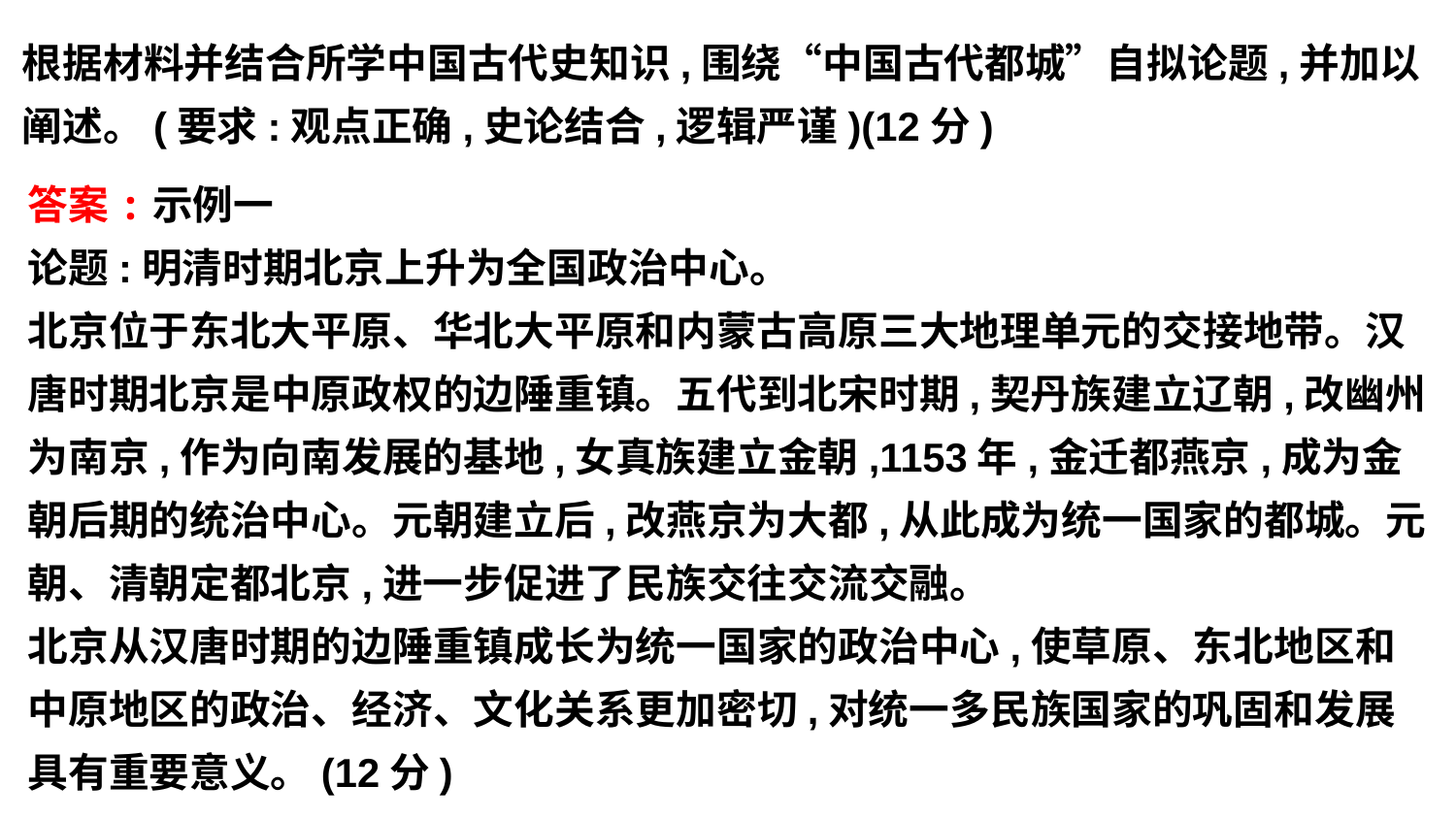

根据材料并结合所学中国古代史知识,围绕“中国古代都城”自拟论题,并加以阐述。(要求:观点正确,史论结合,逻辑严谨)(12分)
答案:示例一
论题:明清时期北京上升为全国政治中心。
北京位于东北大平原、华北大平原和内蒙古高原三大地理单元的交接地带。汉唐时期北京是中原政权的边陲重镇。五代到北宋时期,契丹族建立辽朝,改幽州为南京,作为向南发展的基地,女真族建立金朝,1153年,金迁都燕京,成为金朝后期的统治中心。元朝建立后,改燕京为大都,从此成为统一国家的都城。元朝、清朝定都北京,进一步促进了民族交往交流交融。
北京从汉唐时期的边陲重镇成长为统一国家的政治中心,使草原、东北地区和中原地区的政治、经济、文化关系更加密切,对统一多民族国家的巩固和发展具有重要意义。(12分)